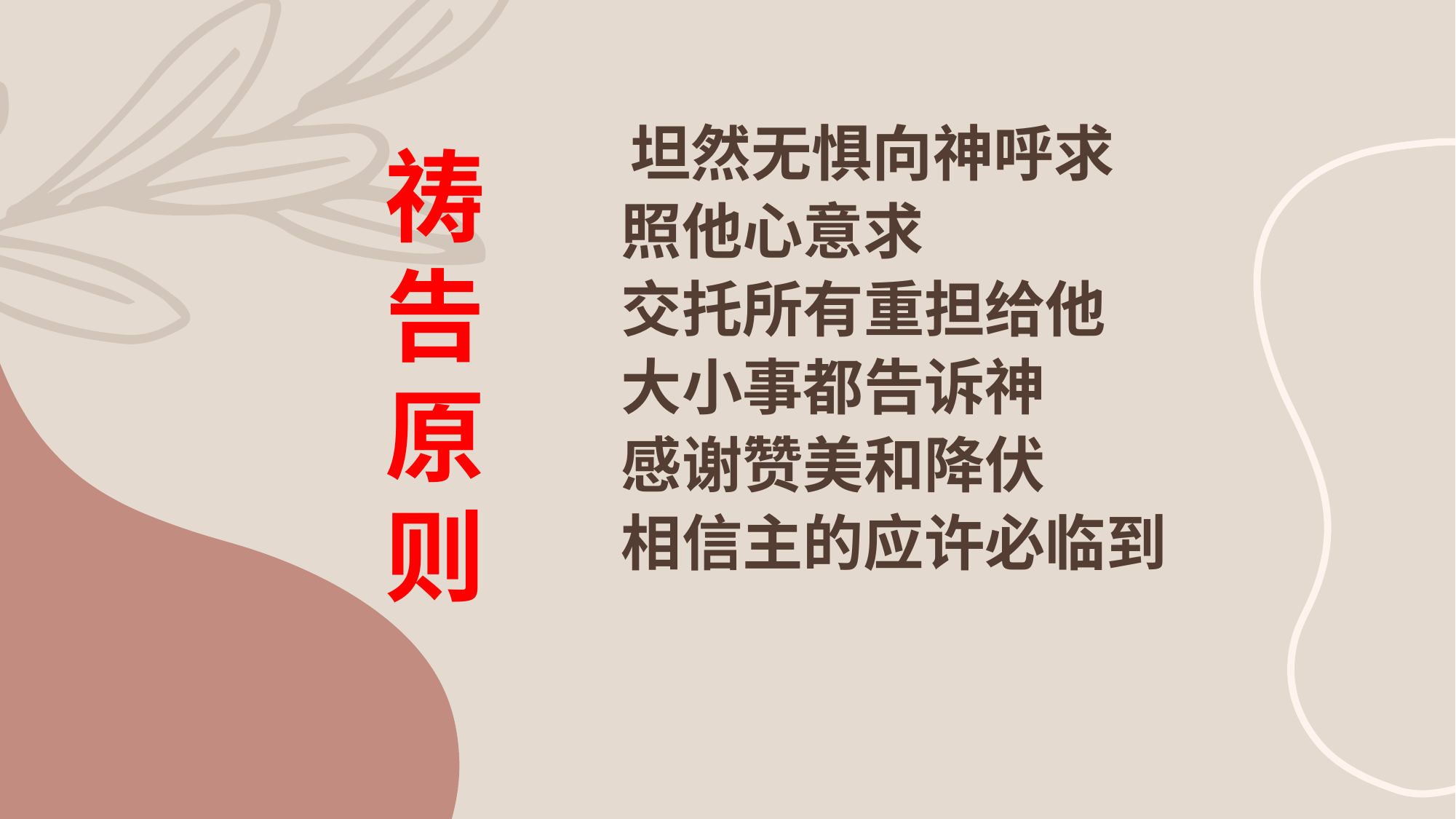

祷告原则
# 坦然无惧向神呼求 照他心意求 交托所有重担给他 大小事都告诉神 感谢赞美和降伏 相信主的应许必临到